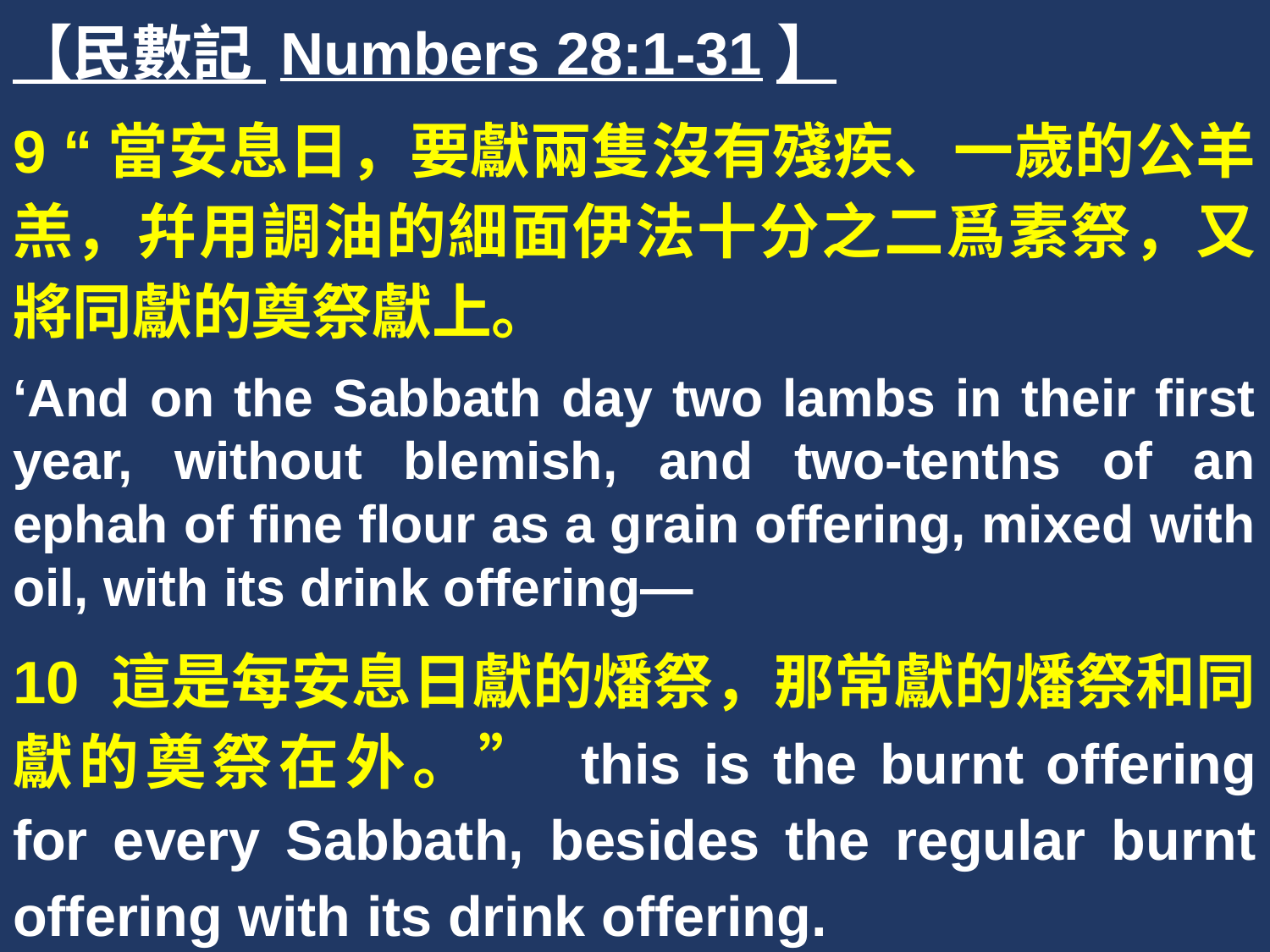

【民數記 Numbers 28:1-31】
9 “當安息日，要獻兩隻沒有殘疾、一歲的公羊羔，幷用調油的細面伊法十分之二爲素祭，又將同獻的奠祭獻上。
‘And on the Sabbath day two lambs in their first year, without blemish, and two-tenths of an ephah of fine flour as a grain offering, mixed with oil, with its drink offering—
10 這是每安息日獻的燔祭，那常獻的燔祭和同獻的奠祭在外。” this is the burnt offering for every Sabbath, besides the regular burnt offering with its drink offering.